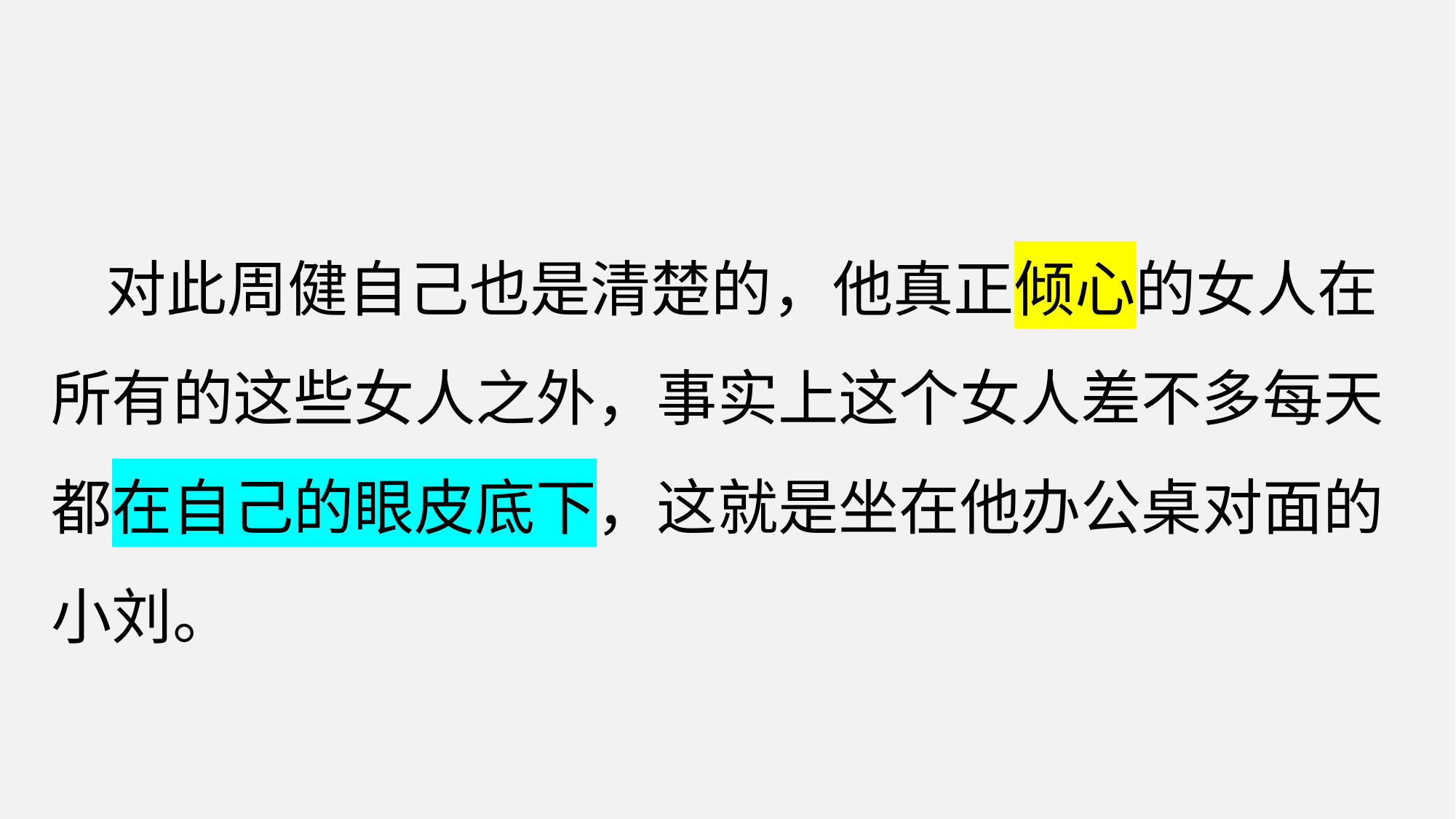

对此周健自己也是清楚的，他真正倾心的女人在所有的这些女人之外，事实上这个女人差不多每天都在自己的眼皮底下，这就是坐在他办公桌对面的小刘。